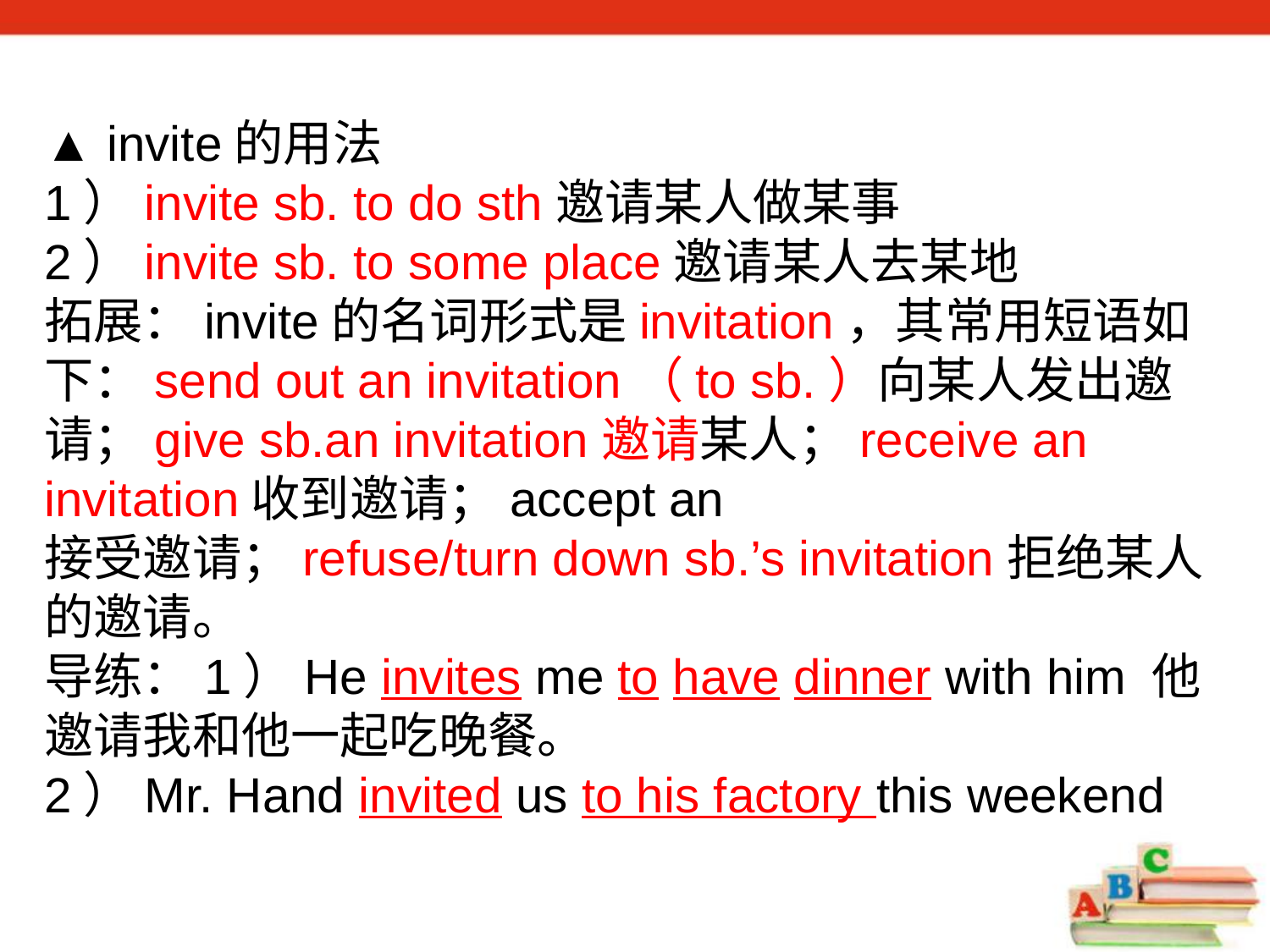

▲ invite的用法
1）invite sb. to do sth邀请某人做某事
2）invite sb. to some place邀请某人去某地
拓展：invite的名词形式是invitation，其常用短语如下：send out an invitation（to sb.）向某人发出邀请；give sb.an invitation邀请某人；receive an invitation收到邀请；accept an 接受邀请；refuse/turn down sb.’s invitation拒绝某人的邀请。
导练：1）He invites me to have dinner with him 他邀请我和他一起吃晚餐。
2）Mr. Hand invited us to his factory this weekend